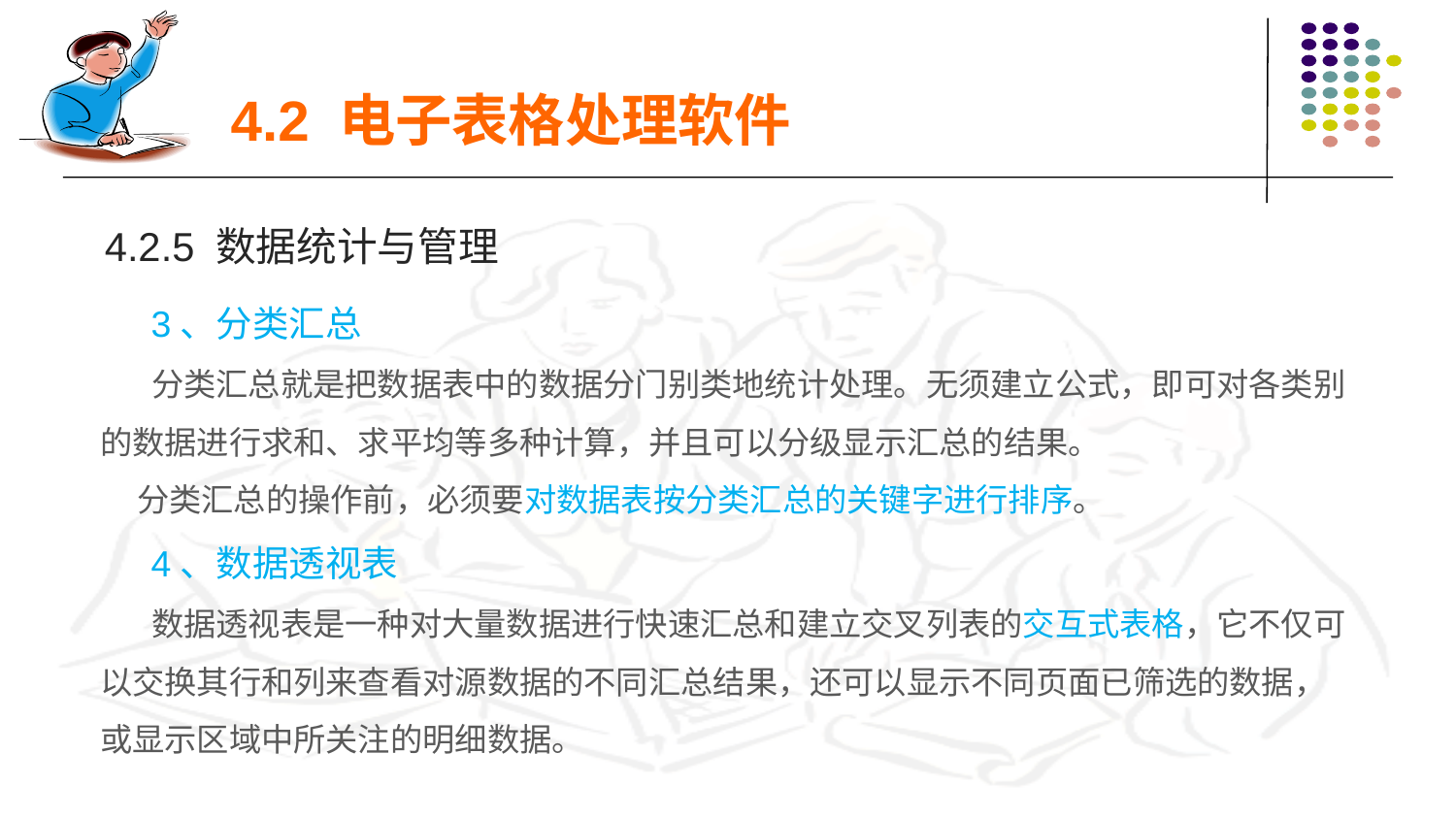

4.2 电子表格处理软件
4.2.5 数据统计与管理
     3、分类汇总
      分类汇总就是把数据表中的数据分门别类地统计处理。无须建立公式，即可对各类别的数据进行求和、求平均等多种计算，并且可以分级显示汇总的结果。
    分类汇总的操作前，必须要对数据表按分类汇总的关键字进行排序。
     4、数据透视表
      数据透视表是一种对大量数据进行快速汇总和建立交叉列表的交互式表格，它不仅可以交换其行和列来查看对源数据的不同汇总结果，还可以显示不同页面已筛选的数据，或显示区域中所关注的明细数据。